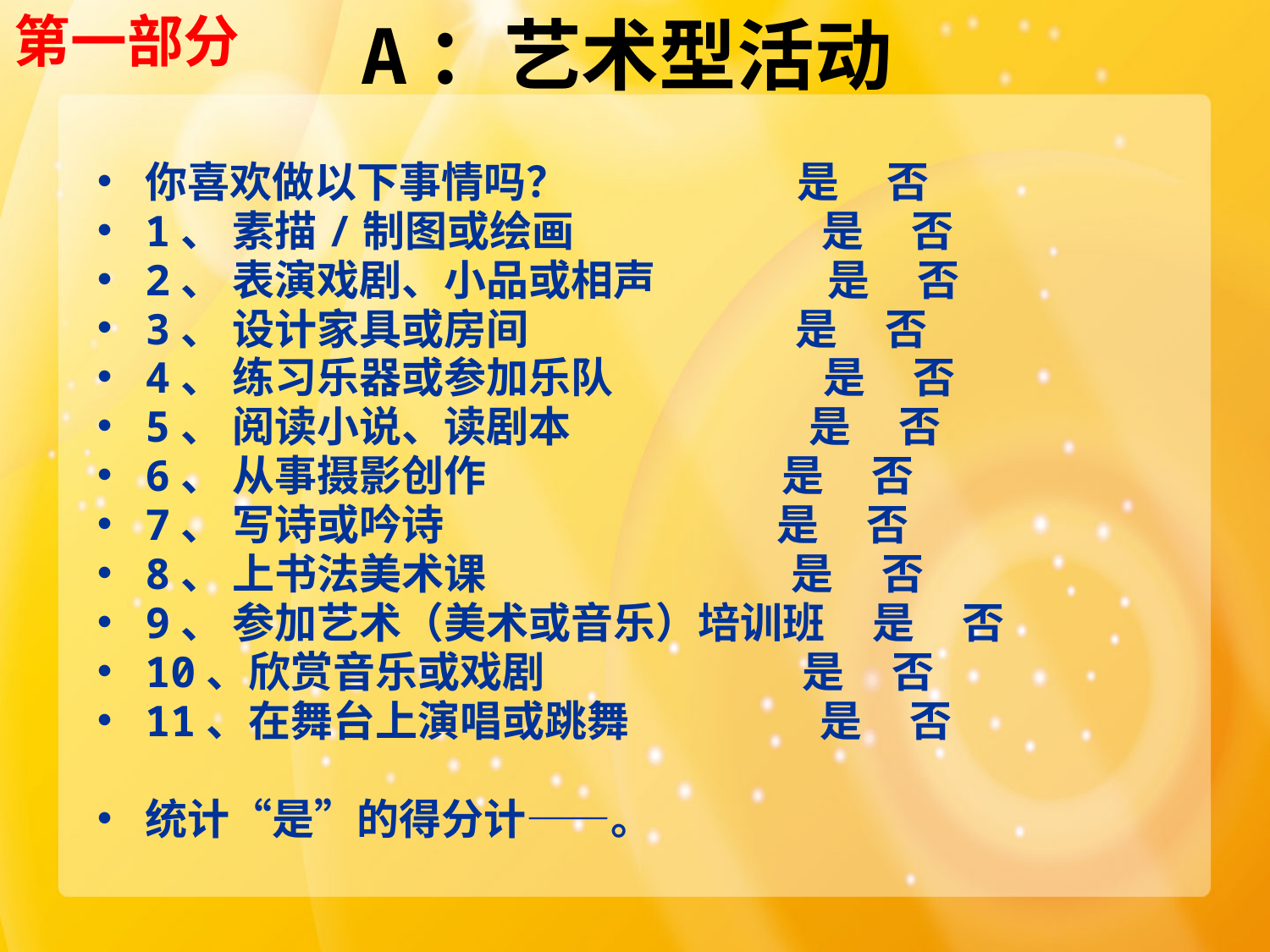

第一部分
# A：艺术型活动
你喜欢做以下事情吗？                        是     否
1、 素描/制图或绘画                          是     否
2、 表演戏剧、小品或相声                  是     否
3、 设计家具或房间                            是     否
4、 练习乐器或参加乐队                      是     否
5、 阅读小说、读剧本                         是     否
6、 从事摄影创作                               是     否
7、 写诗或吟诗                                   是     否
8、 上书法美术课                                是     否
9、 参加艺术（美术或音乐）培训班     是     否
10、欣赏音乐或戏剧                           是     否
11、在舞台上演唱或跳舞                    是     否

统计“是”的得分计——。